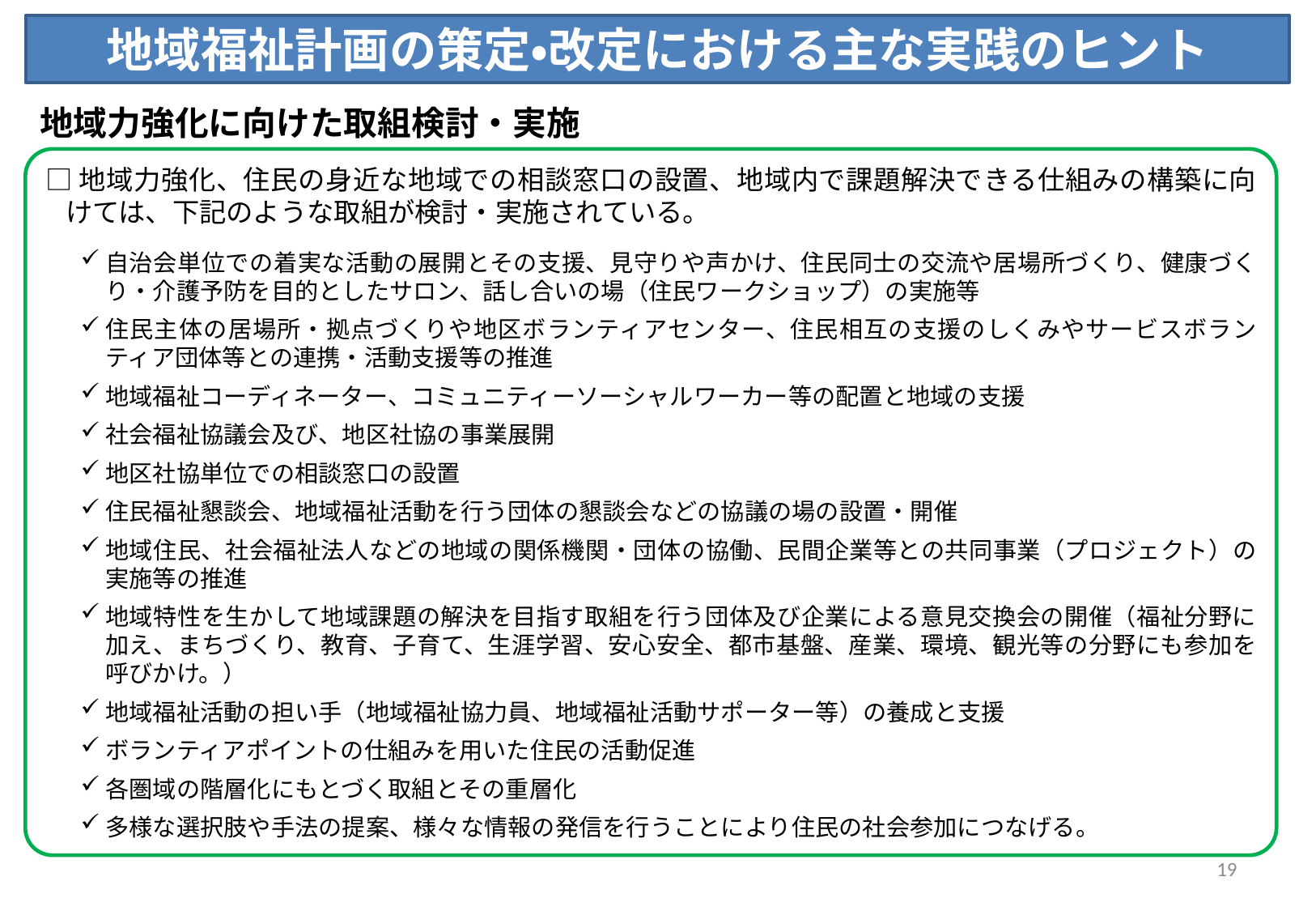

地域福祉計画の策定・改定における主な実践のヒント
地域力強化に向けた取組検討・実施
□地域力強化、住民の身近な地域での相談窓口の設置、地域内で課題解決できる仕組みの構築に向けては、下記のような取組が検討・実施されている。
自治会単位での着実な活動の展開とその支援、見守りや声かけ、住民同士の交流や居場所づくり、健康づくり・介護予防を目的としたサロン、話し合いの場（住民ワークショップ）の実施等
住民主体の居場所・拠点づくりや地区ボランティアセンター、住民相互の支援のしくみやサービスボランティア団体等との連携・活動支援等の推進
地域福祉コーディネーター、コミュニティーソーシャルワーカー等の配置と地域の支援
社会福祉協議会及び、地区社協の事業展開
地区社協単位での相談窓口の設置
住民福祉懇談会、地域福祉活動を行う団体の懇談会などの協議の場の設置・開催
地域住民、社会福祉法人などの地域の関係機関・団体の協働、民間企業等との共同事業（プロジェクト）の実施等の推進
地域特性を生かして地域課題の解決を目指す取組を行う団体及び企業による意見交換会の開催（福祉分野に加え、まちづくり、教育、子育て、生涯学習、安心安全、都市基盤、産業、環境、観光等の分野にも参加を呼びかけ。）
地域福祉活動の担い手（地域福祉協力員、地域福祉活動サポーター等）の養成と支援
ボランティアポイントの仕組みを用いた住民の活動促進
各圏域の階層化にもとづく取組とその重層化
多様な選択肢や手法の提案、様々な情報の発信を行うことにより住民の社会参加につなげる。

19